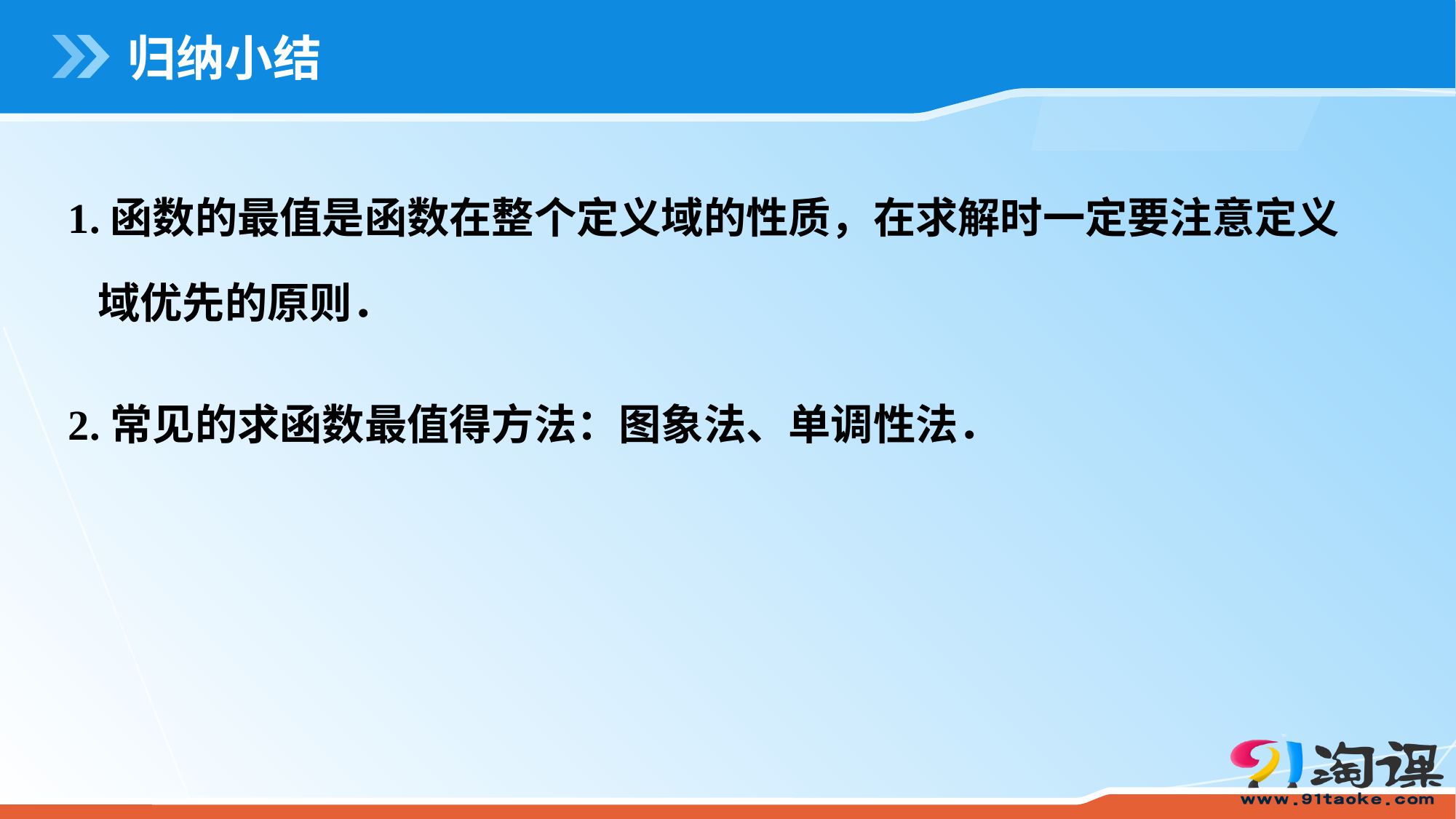

# 归纳小结
1.函数的最值是函数在整个定义域的性质，在求解时一定要注意定义
  域优先的原则．
2.常见的求函数最值得方法：图象法、单调性法．